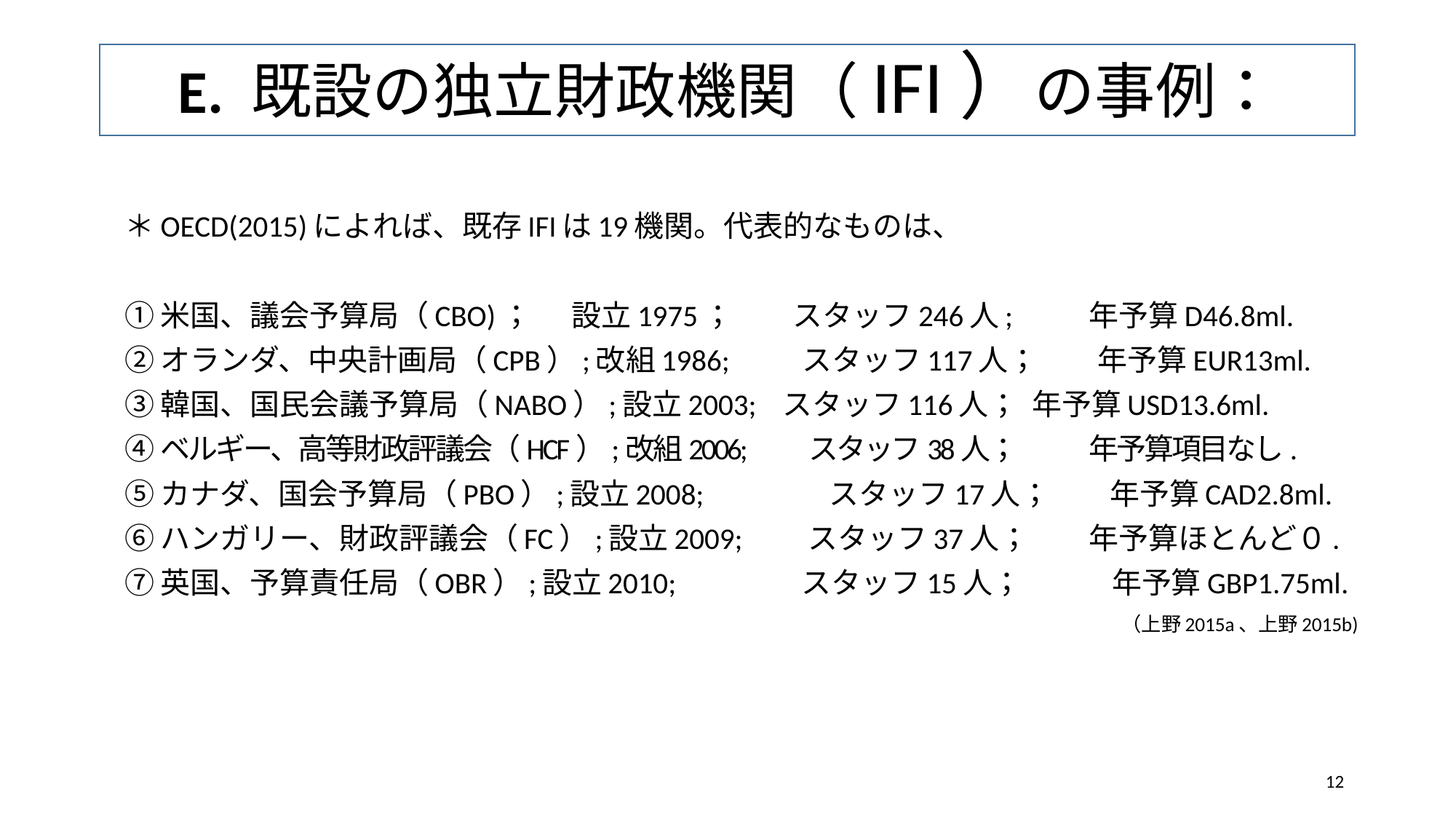

# E. 既設の独立財政機関（IFI）の事例：

＊OECD(2015)によれば、既存IFIは19機関。代表的なものは、

①米国、議会予算局（CBO)；      設立1975；　　スタッフ246人;　      年予算D46.8ml.
②オランダ、中央計画局（CPB）;改組1986;　　 スタッフ117人；　　年予算EUR13ml.
③韓国、国民会議予算局（NABO）;設立2003;   スタッフ116人；  年予算USD13.6ml.
④ベルギー、高等財政評議会（HCF）;改組2006;　　スタッフ38人；    　　年予算項目なし.
⑤カナダ、国会予算局（PBO）;設立2008;　　　　スタッフ17人；　　年予算CAD2.8ml.
⑥ハンガリー、財政評議会（FC）;設立2009;　　スタッフ37人；　　年予算ほとんど０.
⑦英国、予算責任局（OBR）;設立2010;　　　　スタッフ15人；　　　年予算GBP1.75ml.
　　　　　　　　　　　　　　　　　　　　　　　　　　　　　（上野2015a、上野2015b)
12